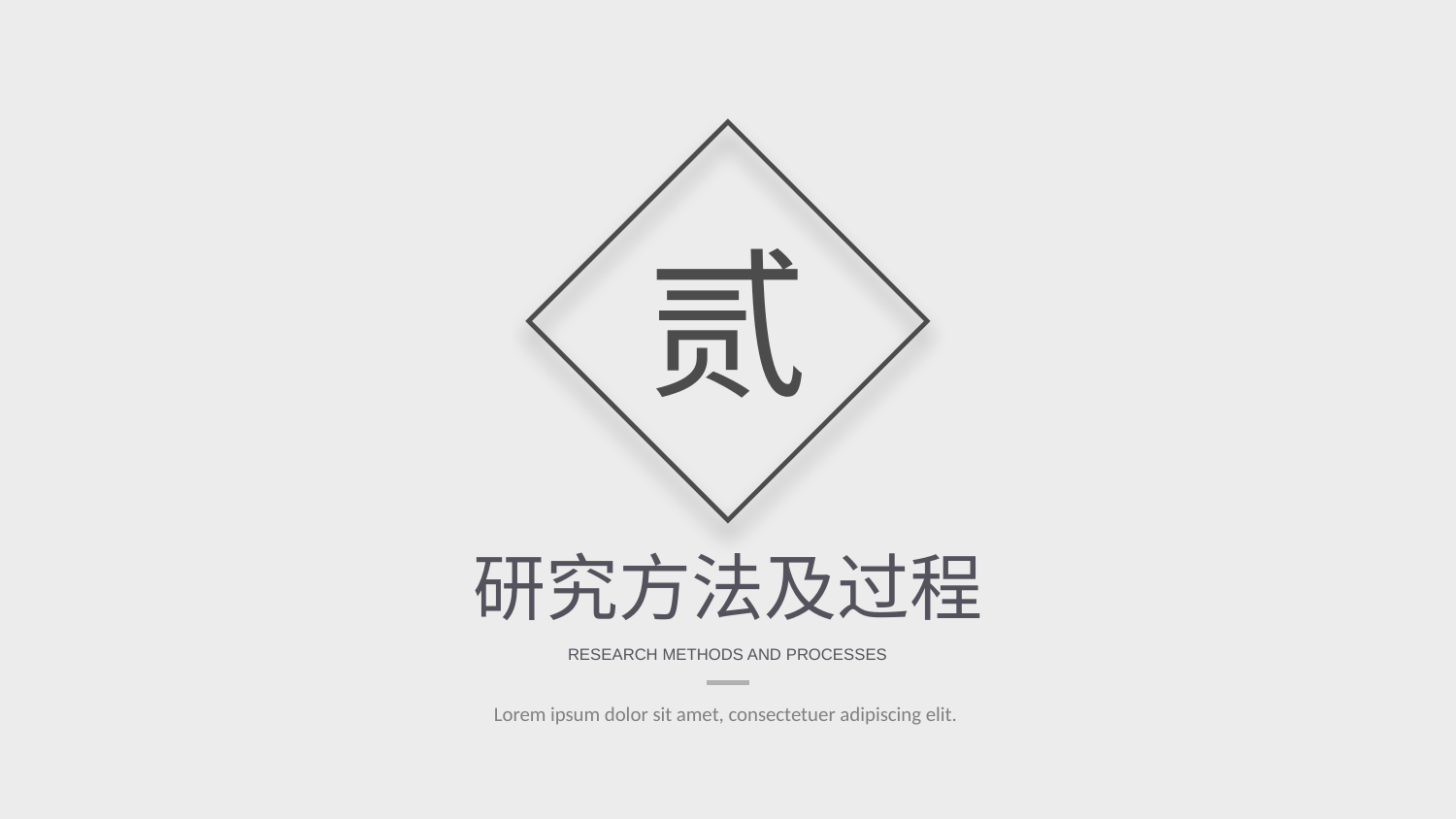

贰
研究方法及过程
RESEARCH METHODS AND PROCESSES
Lorem ipsum dolor sit amet, consectetuer adipiscing elit.